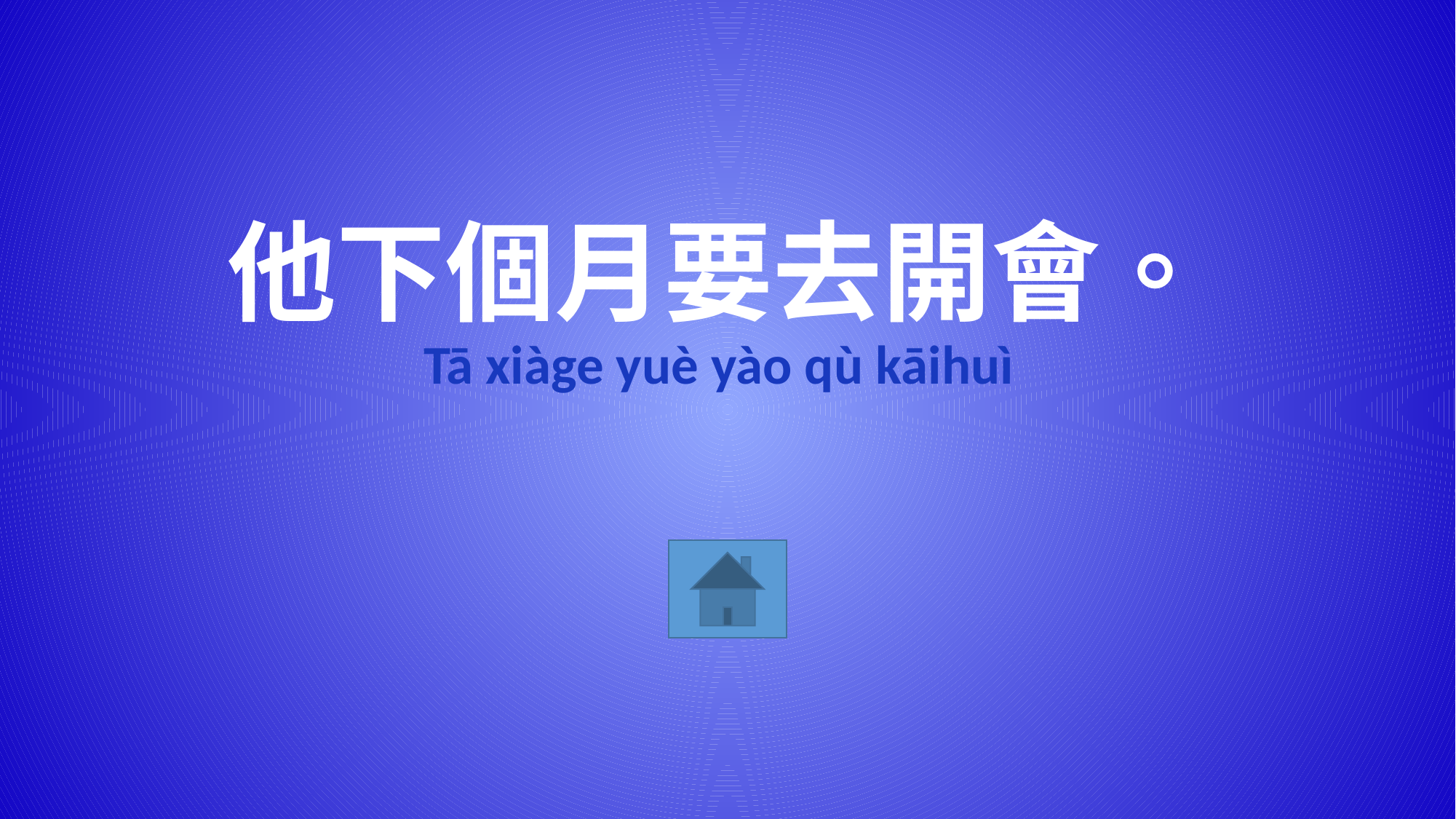

# 他下個月要去開會。 Tā xiàge yuè yào qù kāihuì